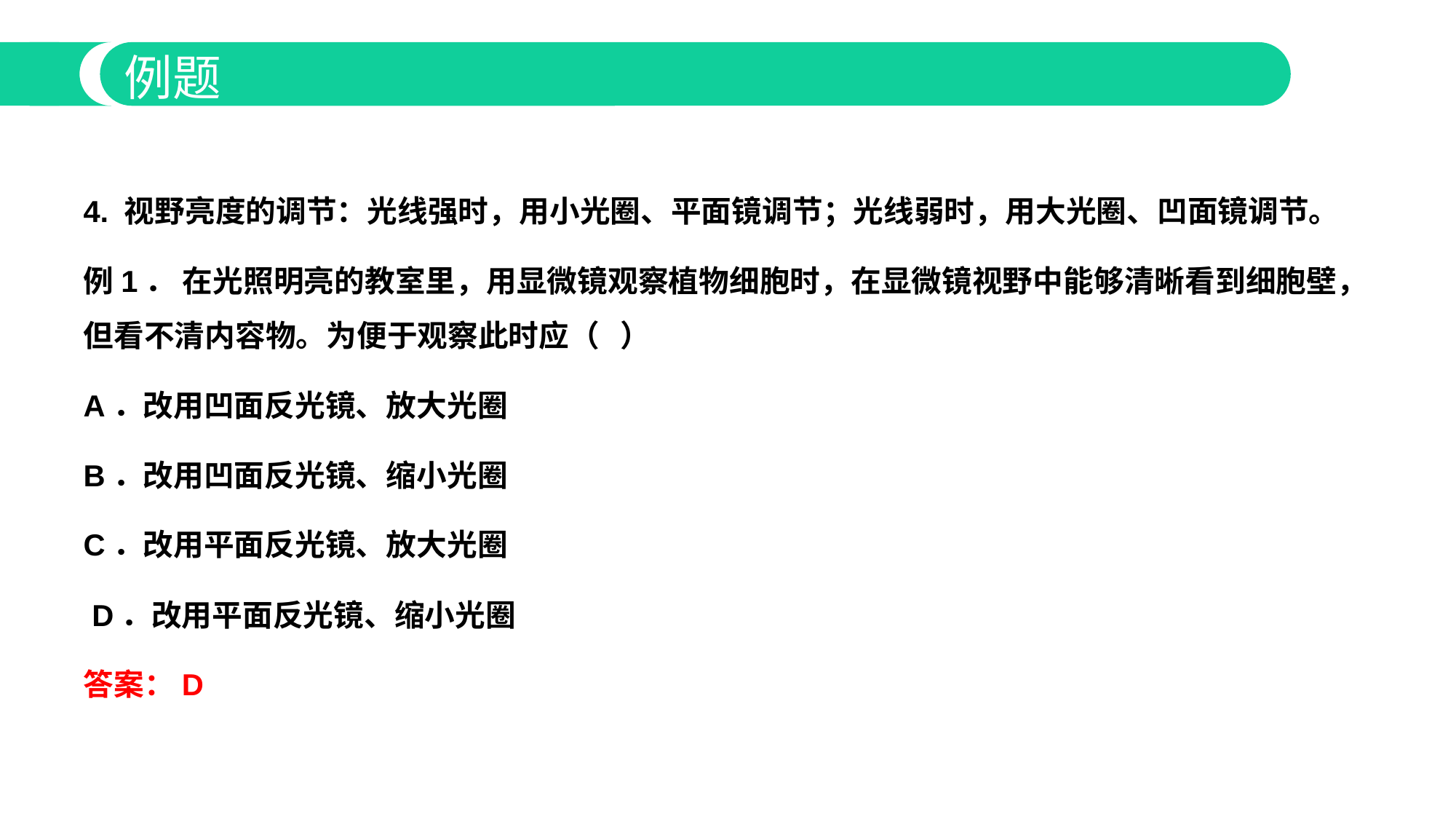

例题
4. 视野亮度的调节：光线强时，用小光圈、平面镜调节；光线弱时，用大光圈、凹面镜调节。
例1． 在光照明亮的教室里，用显微镜观察植物细胞时，在显微镜视野中能够清晰看到细胞壁，但看不清内容物。为便于观察此时应（   ）
A．改用凹面反光镜、放大光圈
B．改用凹面反光镜、缩小光圈
C．改用平面反光镜、放大光圈
 D．改用平面反光镜、缩小光圈
答案：D